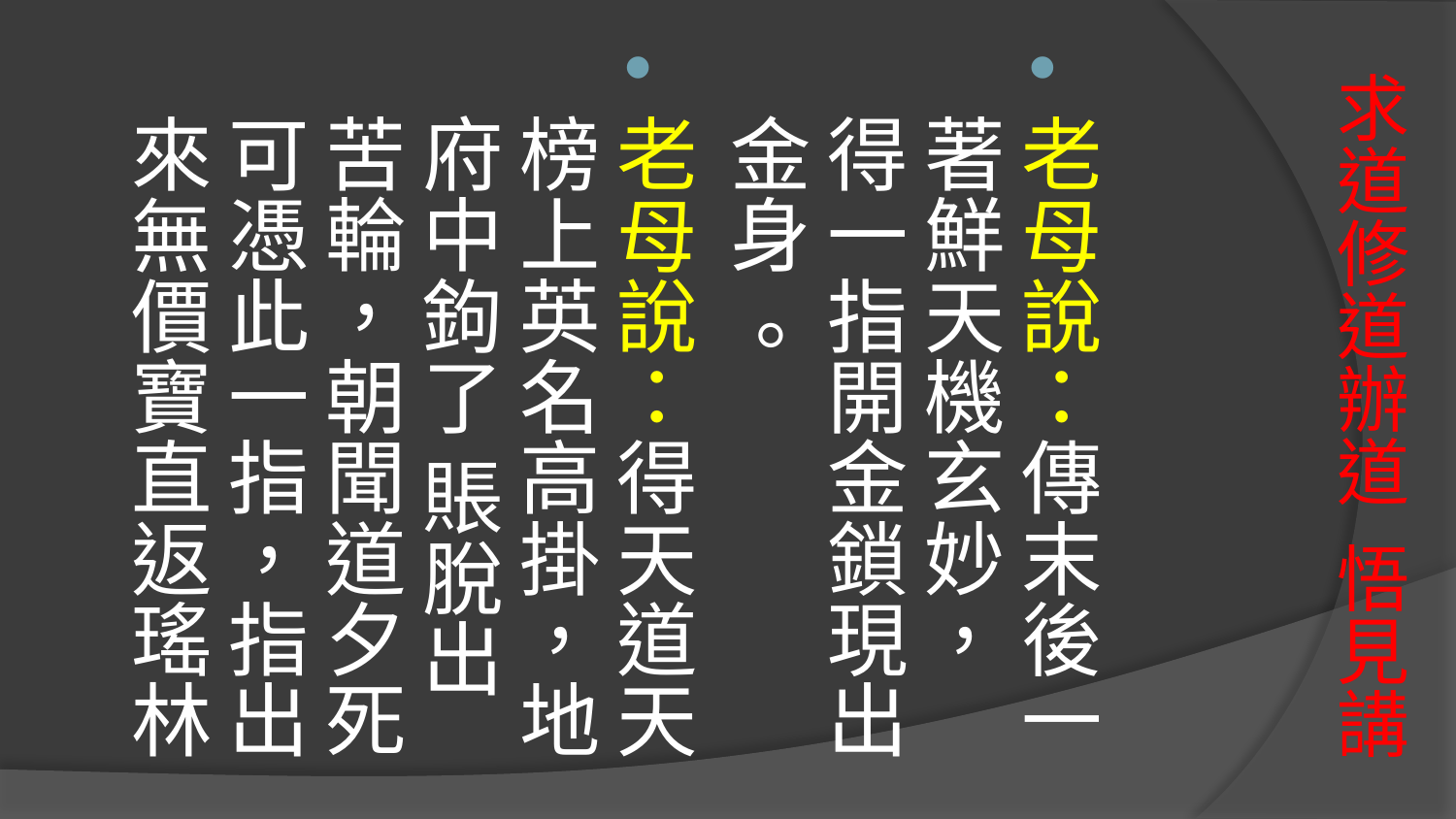

老母說：傳末後一著鮮天機玄妙， 得一指開金鎖現出金身 。
老母說：得天道天榜上英名高掛，地府中鉤了 賬脫出苦輪，朝聞道夕死可憑此一指，指出來無價寶直返瑤林

# 求道修道辦道  悟見講